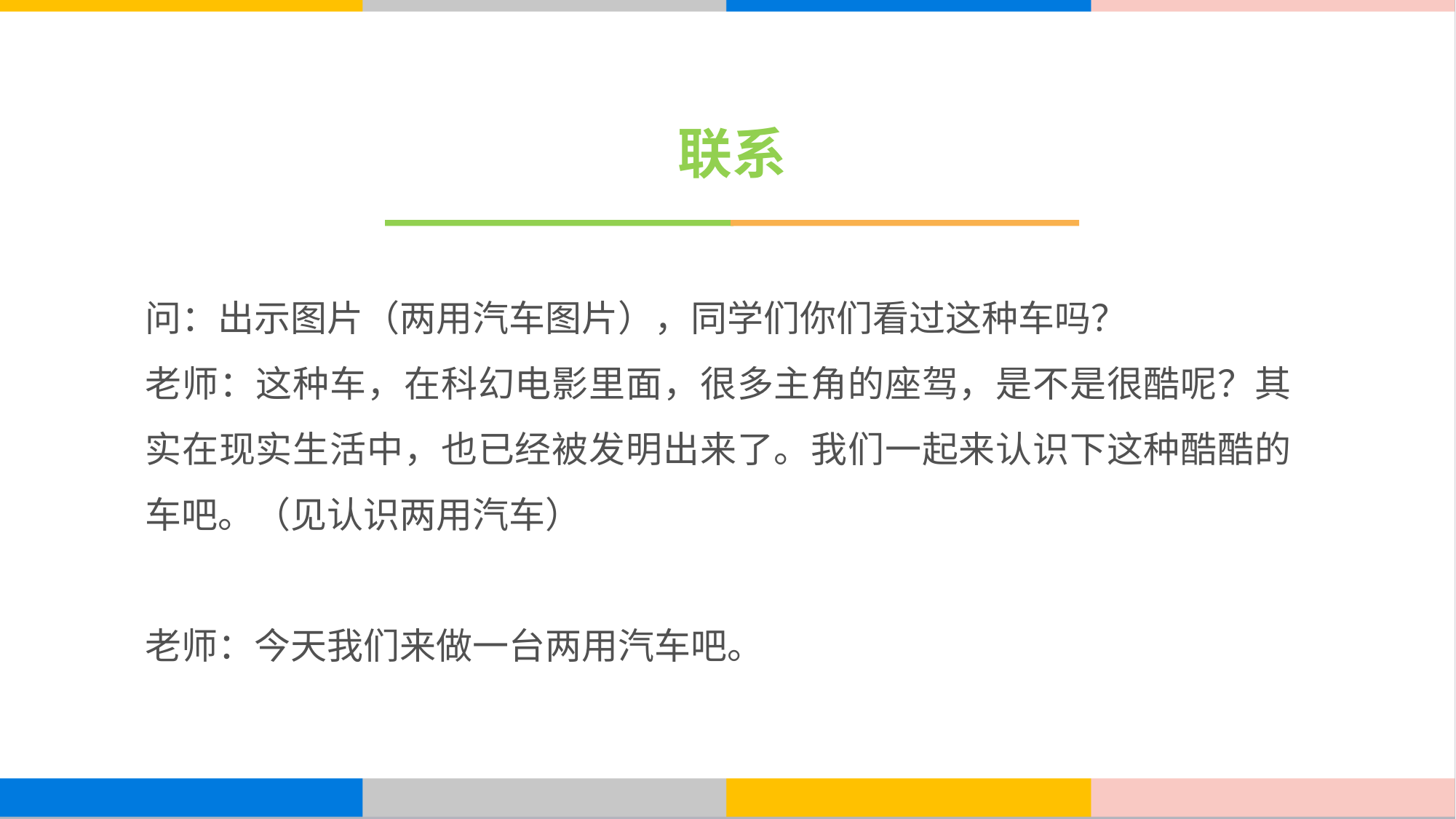

# 联系
问：出示图片（两用汽车图片），同学们你们看过这种车吗？
老师：这种车，在科幻电影里面，很多主角的座驾，是不是很酷呢？其实在现实生活中，也已经被发明出来了。我们一起来认识下这种酷酷的车吧。（见认识两用汽车）

老师：今天我们来做一台两用汽车吧。